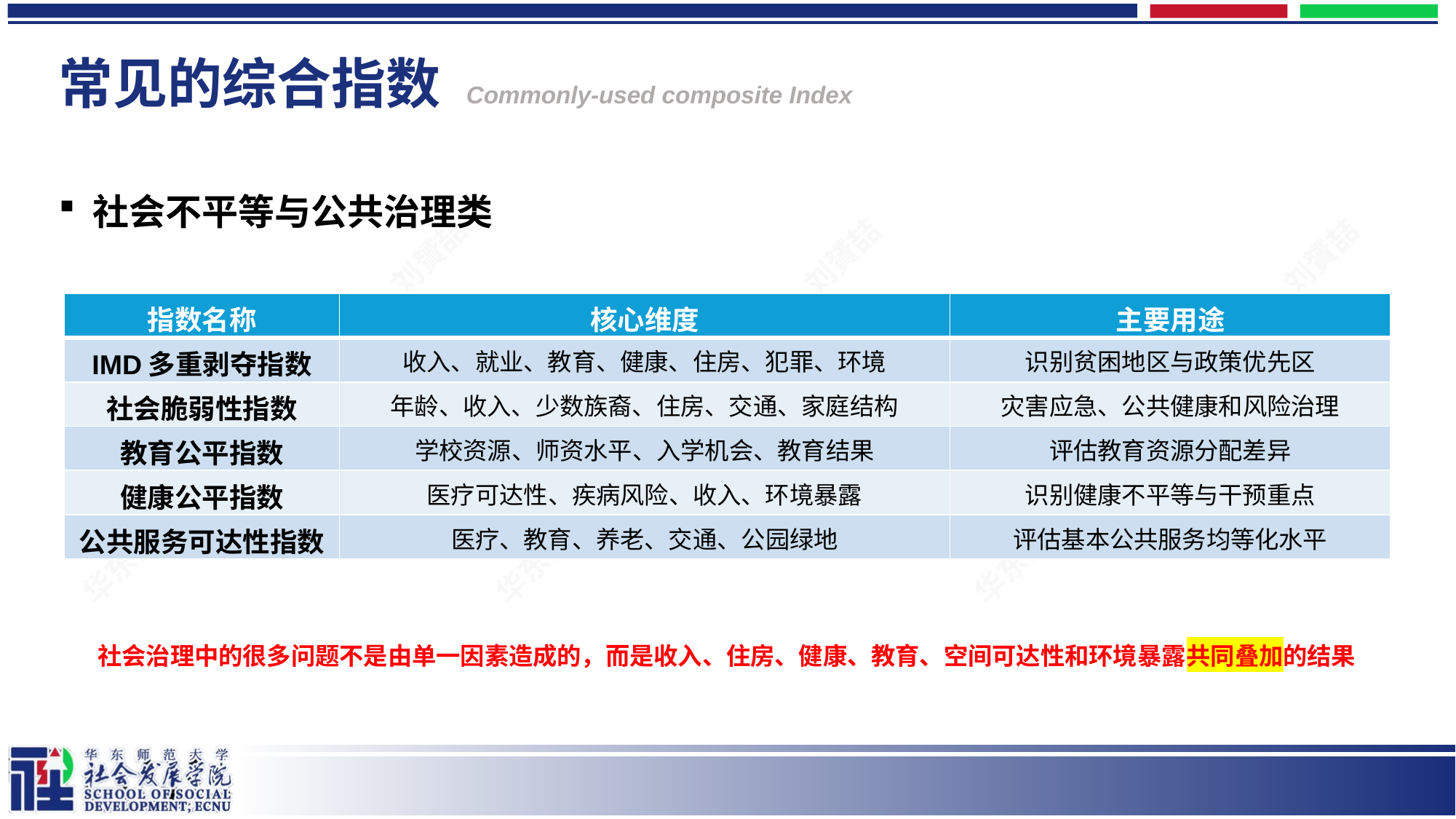

# 常见的综合指数 Commonly-used composite Index
社会不平等与公共治理类
| 指数名称 | 核心维度 | 主要用途 |
| --- | --- | --- |
| IMD多重剥夺指数 | 收入、就业、教育、健康、住房、犯罪、环境 | 识别贫困地区与政策优先区 |
| 社会脆弱性指数 | 年龄、收入、少数族裔、住房、交通、家庭结构 | 灾害应急、公共健康和风险治理 |
| 教育公平指数 | 学校资源、师资水平、入学机会、教育结果 | 评估教育资源分配差异 |
| 健康公平指数 | 医疗可达性、疾病风险、收入、环境暴露 | 识别健康不平等与干预重点 |
| 公共服务可达性指数 | 医疗、教育、养老、交通、公园绿地 | 评估基本公共服务均等化水平 |
社会治理中的很多问题不是由单一因素造成的，而是收入、住房、健康、教育、空间可达性和环境暴露共同叠加的结果